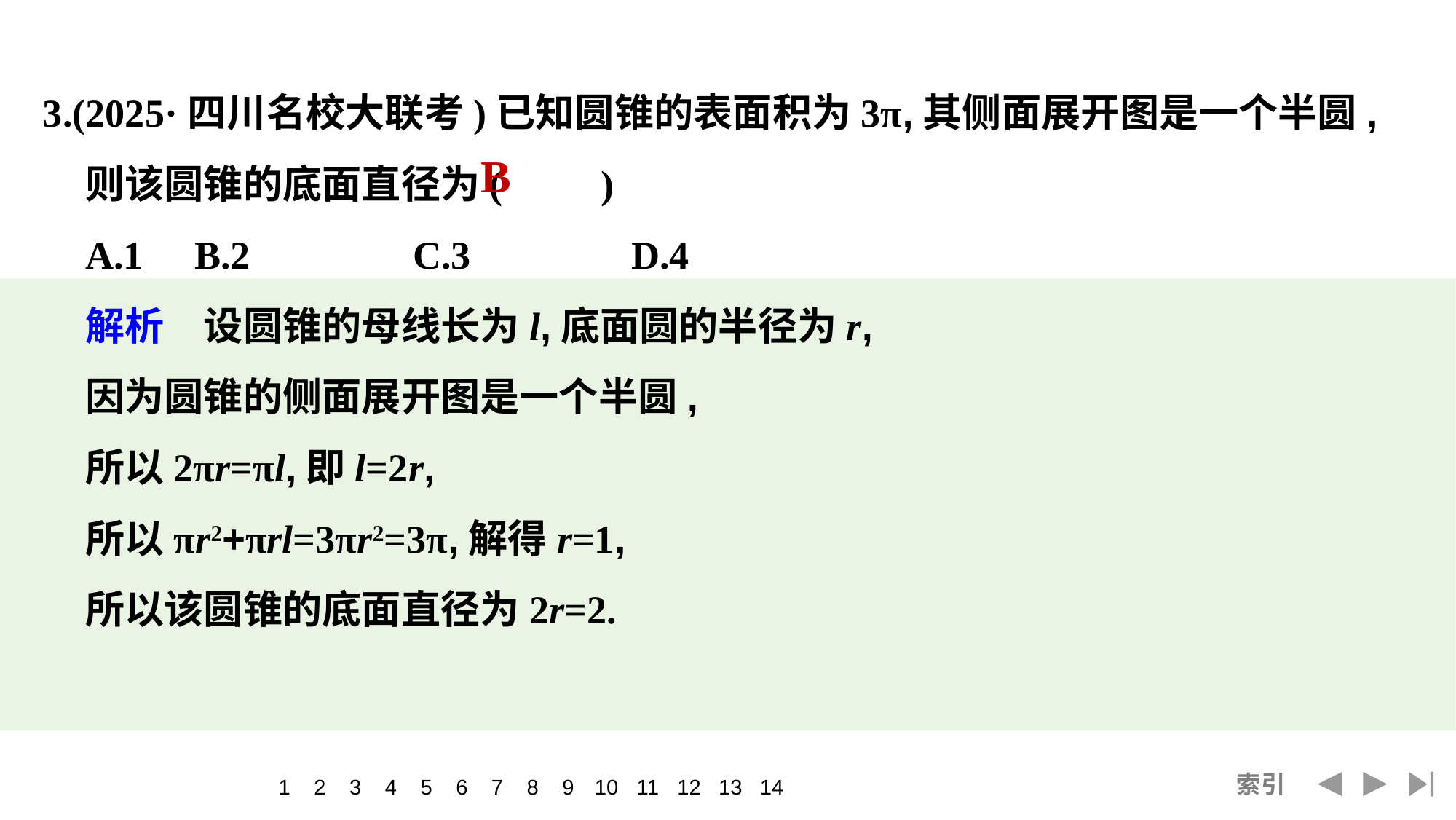

3.(2025·四川名校大联考)已知圆锥的表面积为3π,其侧面展开图是一个半圆,则该圆锥的底面直径为(　　)
	A.1	B.2		C.3		D.4
	解析　设圆锥的母线长为l,底面圆的半径为r,
	因为圆锥的侧面展开图是一个半圆,
	所以2πr=πl,即l=2r,
	所以πr2+πrl=3πr2=3π,解得r=1,
	所以该圆锥的底面直径为2r=2.
B